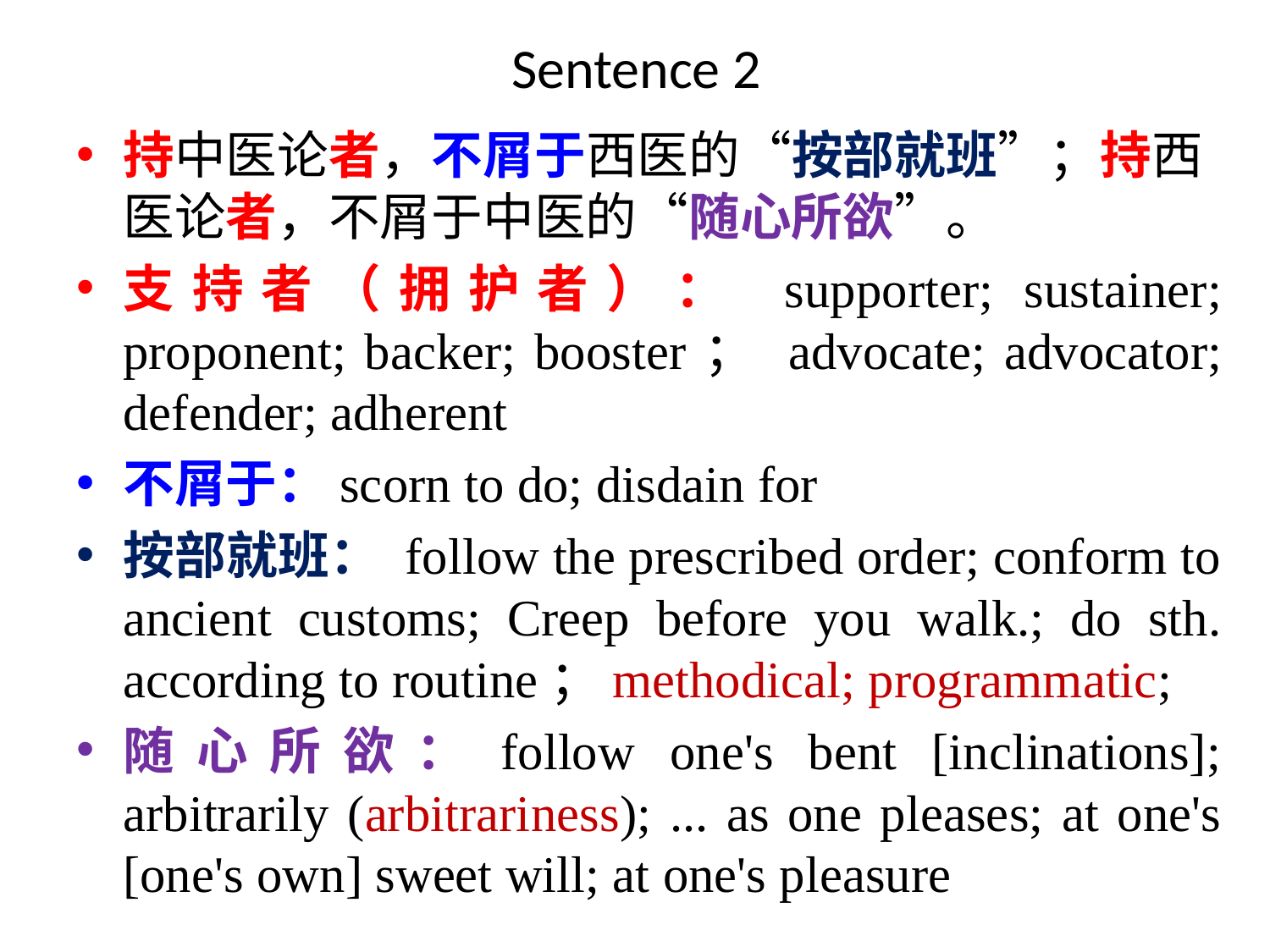

# Sentence 2
持中医论者，不屑于西医的“按部就班”；持西医论者，不屑于中医的“随心所欲”。
支持者（拥护者）： supporter; sustainer; proponent; backer; booster； advocate; advocator; defender; adherent
不屑于：scorn to do; disdain for
按部就班： follow the prescribed order; conform to ancient customs; Creep before you walk.; do sth. according to routine；methodical; programmatic;
随心所欲：follow one's bent [inclinations]; arbitrarily (arbitrariness); ... as one pleases; at one's [one's own] sweet will; at one's pleasure